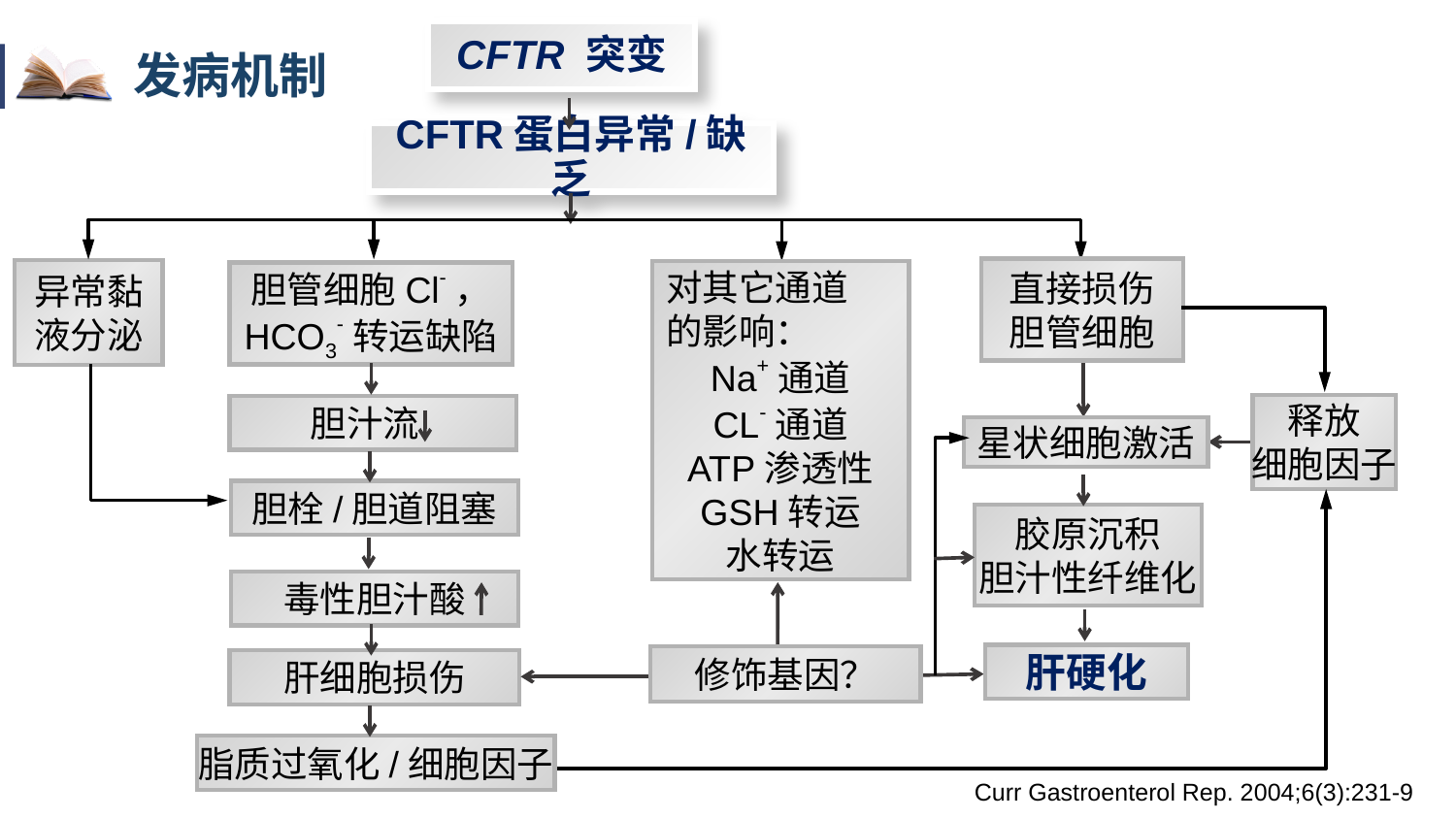

CFTR 突变
发病机制
CFTR蛋白异常/缺乏

直接损伤
胆管细胞
异常黏
液分泌
对其它通道
的影响：
Na+通道
CL-通道
ATP渗透性
GSH转运
水转运
胆管细胞Cl-，
HCO3-转运缺陷

释放
细胞因子
胆汁流
星状细胞激活
胆栓/胆道阻塞

胶原沉积
胆汁性纤维化

毒性胆汁酸
肝硬化
修饰基因？
肝细胞损伤
脂质过氧化/细胞因子
Curr Gastroenterol Rep. 2004;6(3):231-9